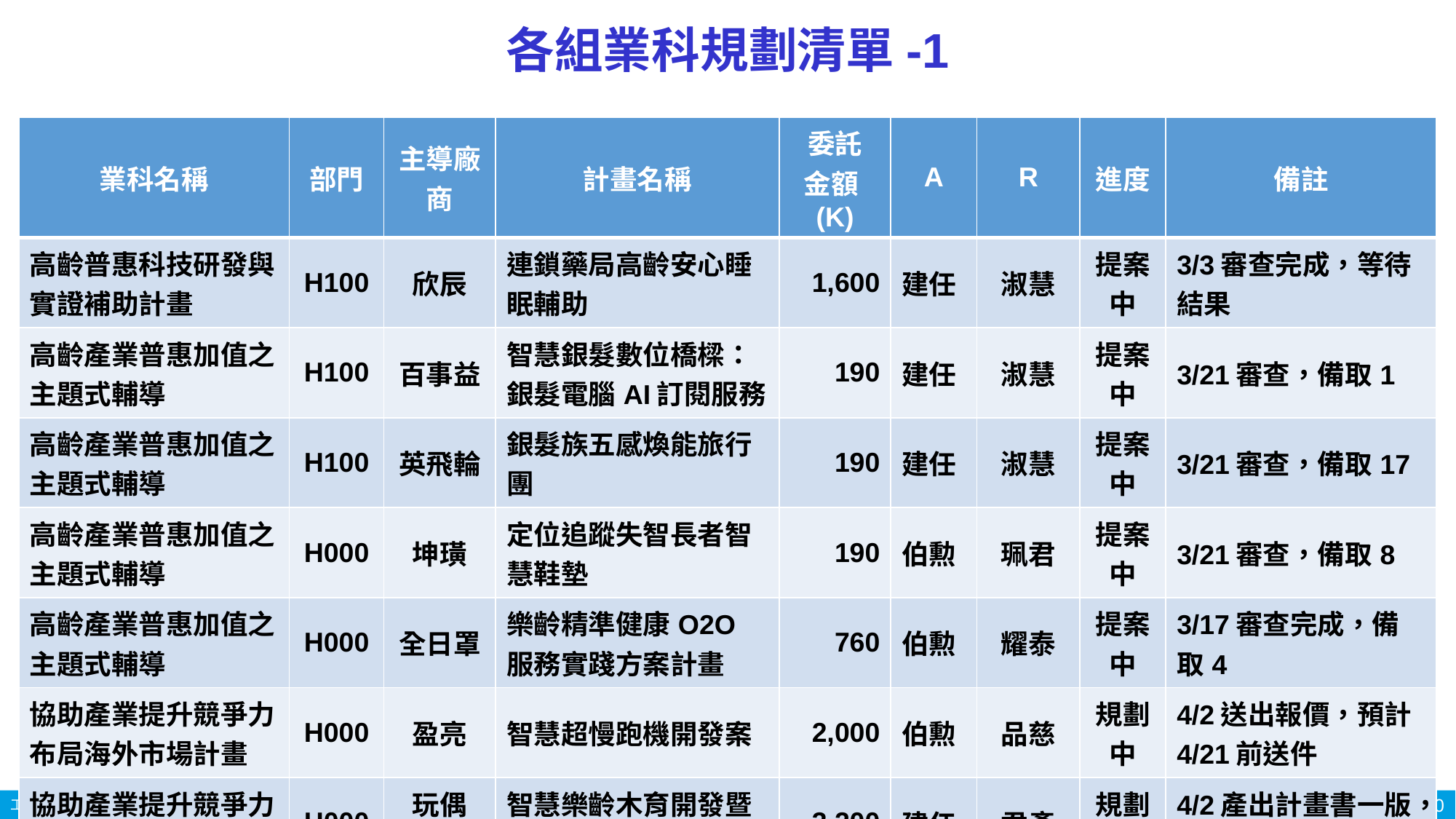

各組業科規劃清單-1
| 業科名稱 | 部門 | 主導廠商 | 計畫名稱 | 委託 金額(K) | A | R | 進度 | 備註 |
| --- | --- | --- | --- | --- | --- | --- | --- | --- |
| 高齡普惠科技研發與實證補助計畫 | H100 | 欣辰 | 連鎖藥局高齡安心睡眠輔助 | 1,600 | 建任 | 淑慧 | 提案中 | 3/3審查完成，等待結果 |
| 高齡產業普惠加值之主題式輔導 | H100 | 百事益 | 智慧銀髮數位橋樑：銀髮電腦AI訂閱服務 | 190 | 建任 | 淑慧 | 提案中 | 3/21審查，備取1 |
| 高齡產業普惠加值之主題式輔導 | H100 | 英飛輪 | 銀髮族五感煥能旅行團 | 190 | 建任 | 淑慧 | 提案中 | 3/21審查，備取17 |
| 高齡產業普惠加值之主題式輔導 | H000 | 坤璜 | 定位追蹤失智長者智慧鞋墊 | 190 | 伯勲 | 珮君 | 提案中 | 3/21審查，備取8 |
| 高齡產業普惠加值之主題式輔導 | H000 | 全日罩 | 樂齡精準健康O2O服務實踐方案計畫 | 760 | 伯勲 | 耀泰 | 提案中 | 3/17審查完成，備取4 |
| 協助產業提升競爭力布局海外市場計畫 | H000 | 盈亮 | 智慧超慢跑機開發案 | 2,000 | 伯勲 | 品慈 | 規劃中 | 4/2送出報價，預計4/21前送件 |
| 協助產業提升競爭力布局海外市場計畫 | H000 | 玩偶 的家 | 智慧樂齡木育開發暨海外市場布局計畫案 | 3,200 | 建任 | 君彥 | 規劃中 | 4/2產出計畫書一版，預計4/21前送件 |
| 總計 |  |  |  | 8,130 |  |  |  |  |